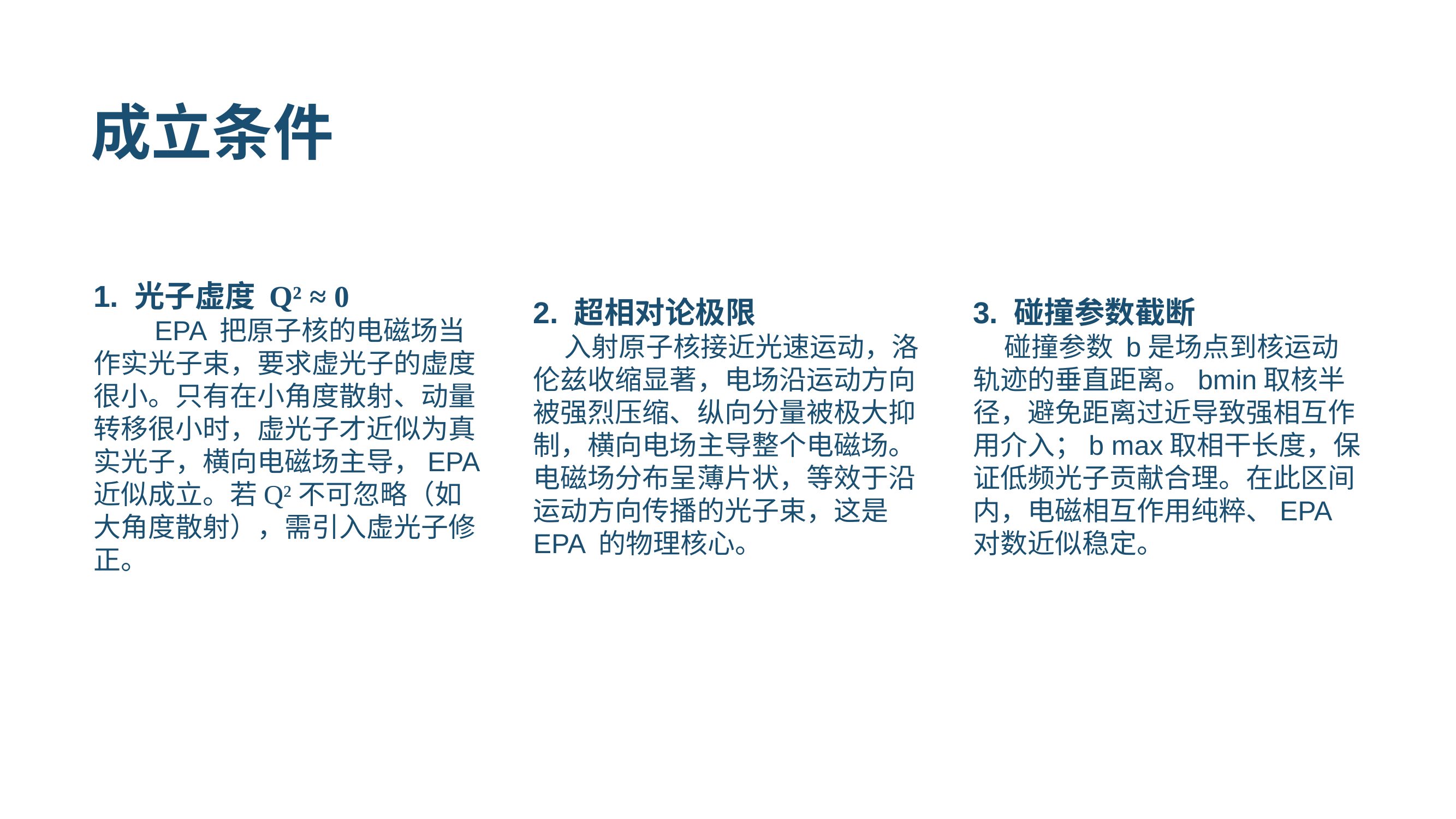

成立条件
1. 光子虚度 Q² ≈ 0
        EPA 把原子核的电磁场当作实光子束，要求虚光子的虚度很小。只有在小角度散射、动量转移很小时，虚光子才近似为真实光子，横向电磁场主导，EPA 近似成立。若Q²不可忽略（如大角度散射），需引入虚光子修正。
2. 超相对论极限
    入射原子核接近光速运动，洛伦兹收缩显著，电场沿运动方向被强烈压缩、纵向分量被极大抑制，横向电场主导整个电磁场。电磁场分布呈薄片状，等效于沿运动方向传播的光子束，这是 EPA 的物理核心。
3. 碰撞参数截断
    碰撞参数 b是场点到核运动轨迹的垂直距离。bmin取核半径，避免距离过近导致强相互作用介入；b max取相干长度，保证低频光子贡献合理。在此区间内，电磁相互作用纯粹、EPA 对数近似稳定。